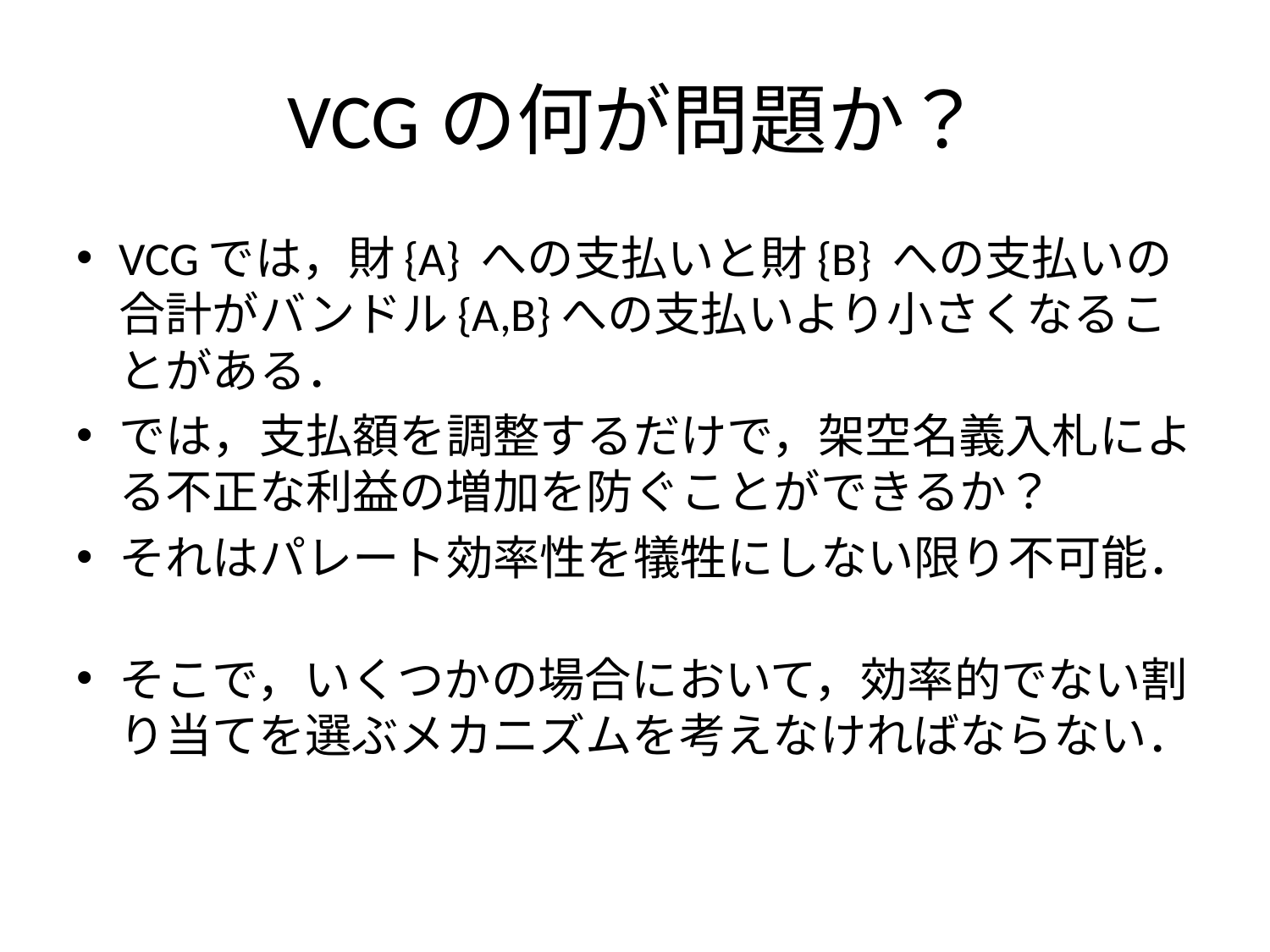

# VCGの何が問題か？
VCGでは，財{A} への支払いと財{B} への支払いの合計がバンドル{A,B}への支払いより小さくなることがある．
では，支払額を調整するだけで，架空名義入札による不正な利益の増加を防ぐことができるか？
それはパレート効率性を犠牲にしない限り不可能．
そこで，いくつかの場合において，効率的でない割り当てを選ぶメカニズムを考えなければならない．